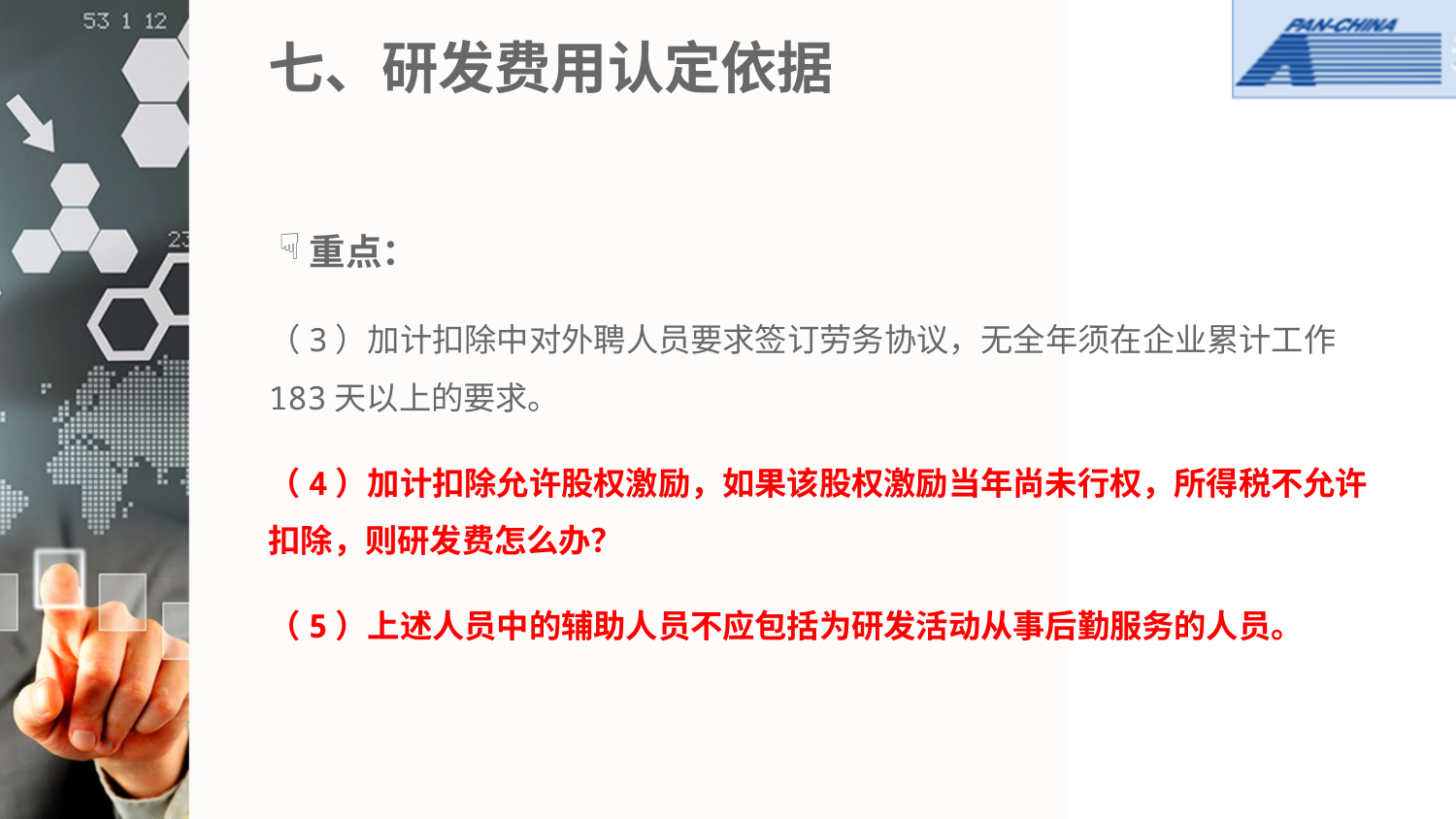

# 七、研发费用认定依据

重点：
（3）加计扣除中对外聘人员要求签订劳务协议，无全年须在企业累计工作183天以上的要求。
（4）加计扣除允许股权激励，如果该股权激励当年尚未行权，所得税不允许扣除，则研发费怎么办？
（5）上述人员中的辅助人员不应包括为研发活动从事后勤服务的人员。